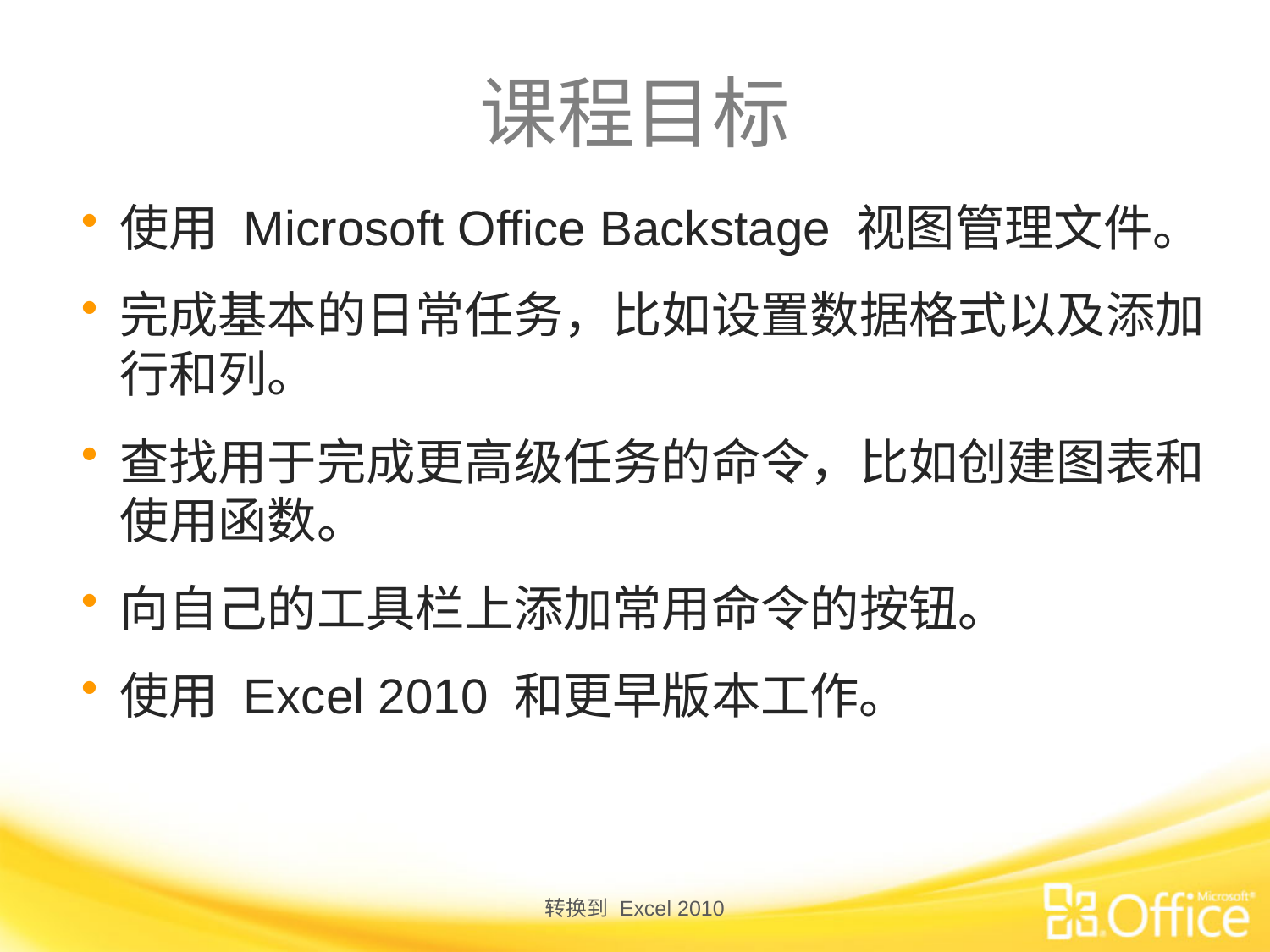

# 课程目标
使用 Microsoft Office Backstage 视图管理文件。
完成基本的日常任务，比如设置数据格式以及添加行和列。
查找用于完成更高级任务的命令，比如创建图表和使用函数。
向自己的工具栏上添加常用命令的按钮。
使用 Excel 2010 和更早版本工作。
转换到 Excel 2010